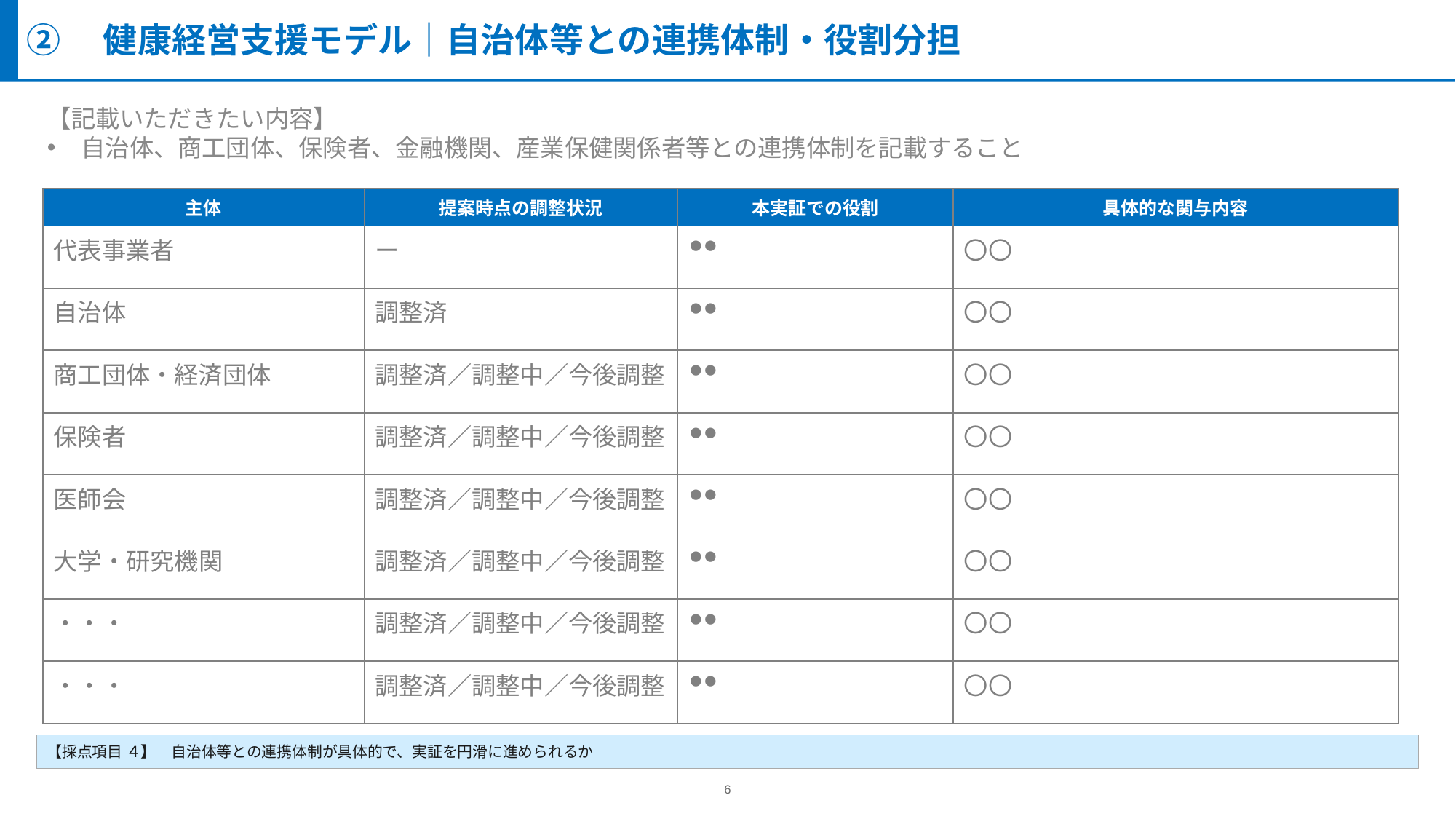

②　健康経営支援モデル｜自治体等との連携体制・役割分担

【記載いただきたい内容】
自治体、商工団体、保険者、金融機関、産業保健関係者等との連携体制を記載すること

| 主体 | 提案時点の調整状況 | 本実証での役割 | 具体的な関与内容 |
| --- | --- | --- | --- |
| 代表事業者 | ー | ●● | 〇〇 |
| 自治体 | 調整済 | ●● | 〇〇 |
| 商工団体・経済団体 | 調整済／調整中／今後調整 | ●● | 〇〇 |
| 保険者 | 調整済／調整中／今後調整 | ●● | 〇〇 |
| 医師会 | 調整済／調整中／今後調整 | ●● | 〇〇 |
| 大学・研究機関 | 調整済／調整中／今後調整 | ●● | 〇〇 |
| ・・・ | 調整済／調整中／今後調整 | ●● | 〇〇 |
| ・・・ | 調整済／調整中／今後調整 | ●● | 〇〇 |
【採点項目 ４】　自治体等との連携体制が具体的で、実証を円滑に進められるか